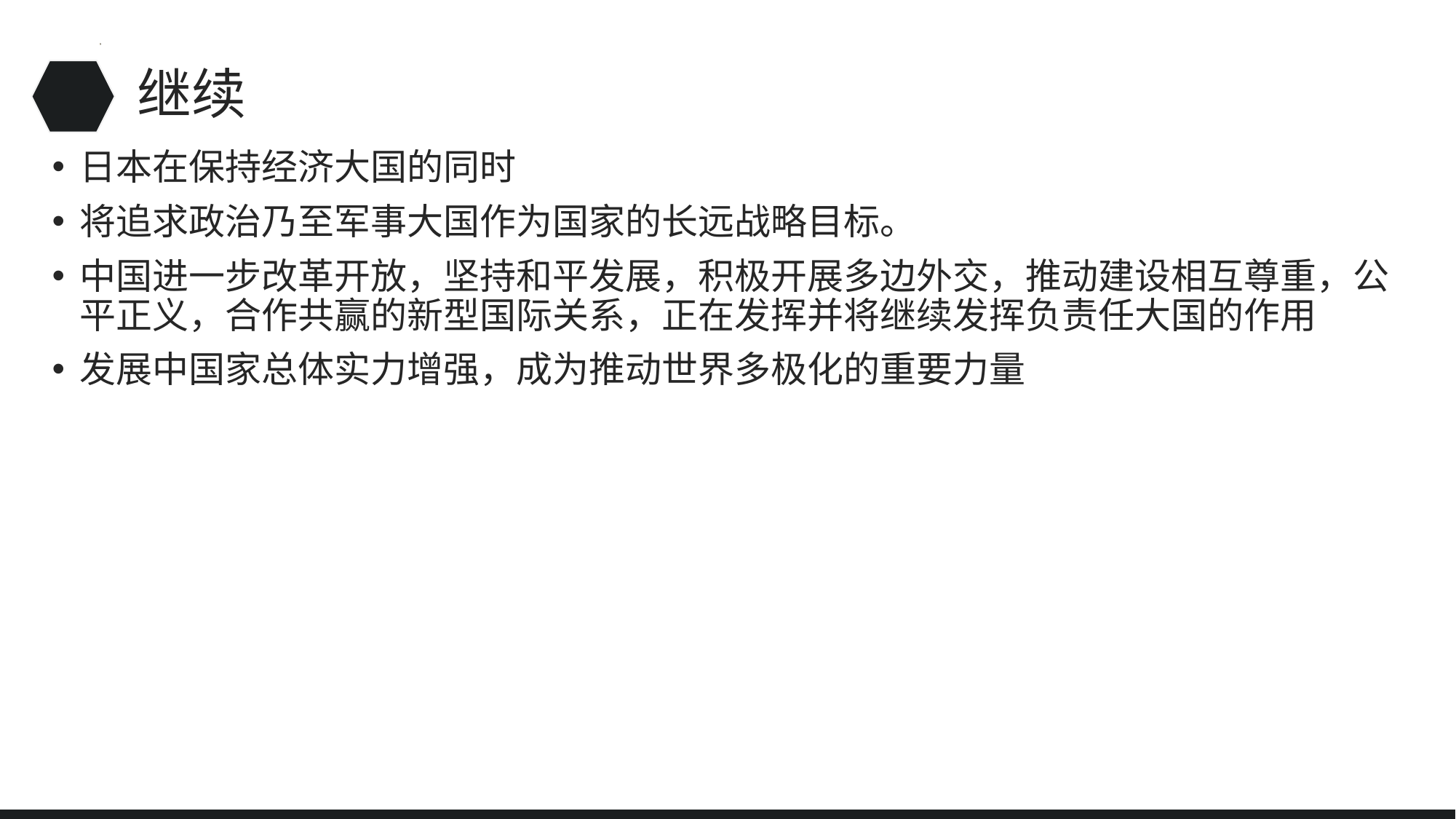

# 继续
日本在保持经济大国的同时
将追求政治乃至军事大国作为国家的长远战略目标。
中国进一步改革开放，坚持和平发展，积极开展多边外交，推动建设相互尊重，公平正义，合作共赢的新型国际关系，正在发挥并将继续发挥负责任大国的作用
发展中国家总体实力增强，成为推动世界多极化的重要力量